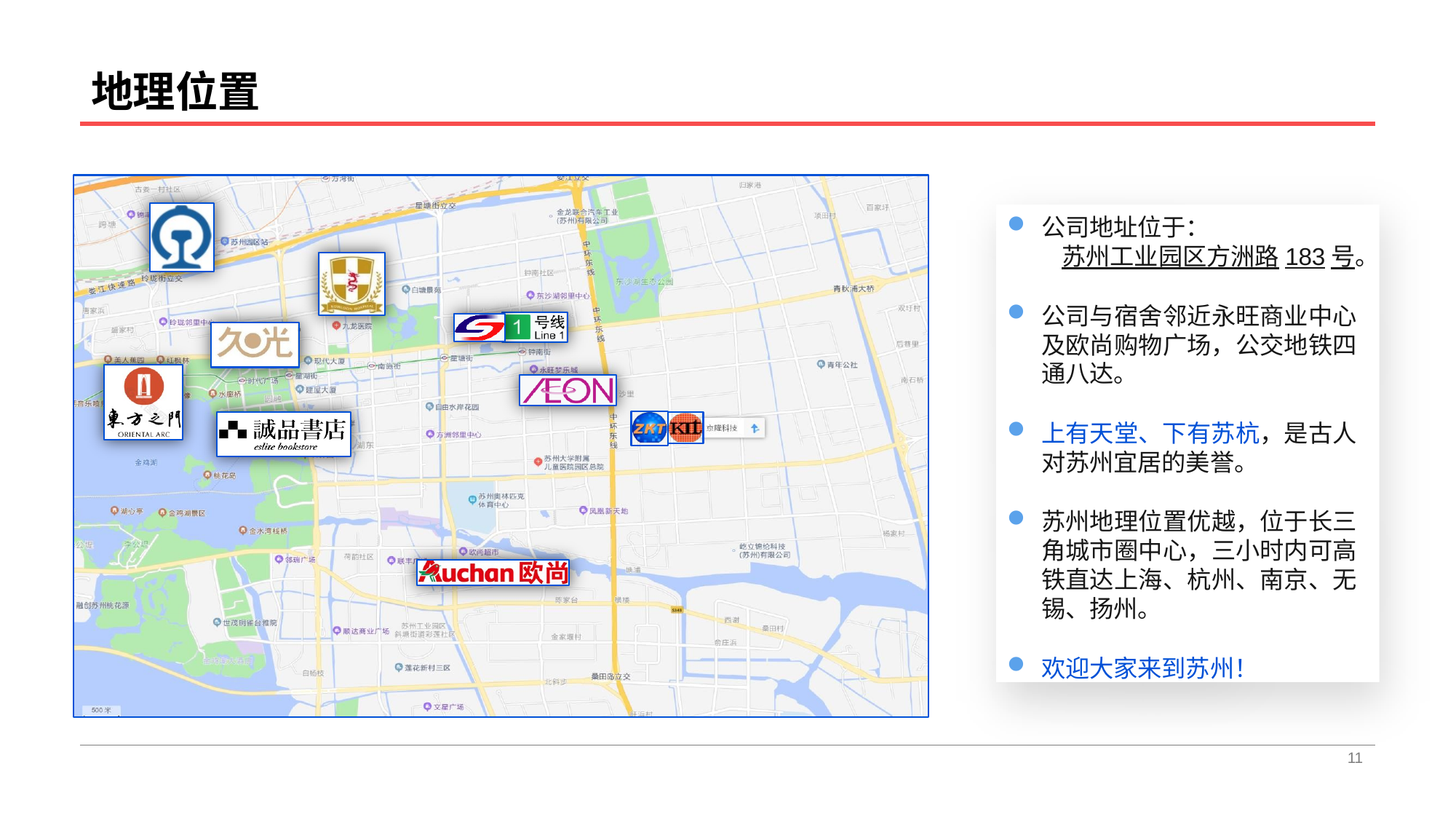

# 地理位置

公司地址位于：
苏州工业园区方洲路183号。

公司与宿舍邻近永旺商业中心 及欧尚购物广场，公交地铁四 通八达。

上有天堂、下有苏杭，是古人 对苏州宜居的美誉。

苏州地理位置优越，位于长三 角城市圈中心，三小时内可高 铁直达上海、杭州、南京、无 锡、扬州。

欢迎大家来到苏州！

11